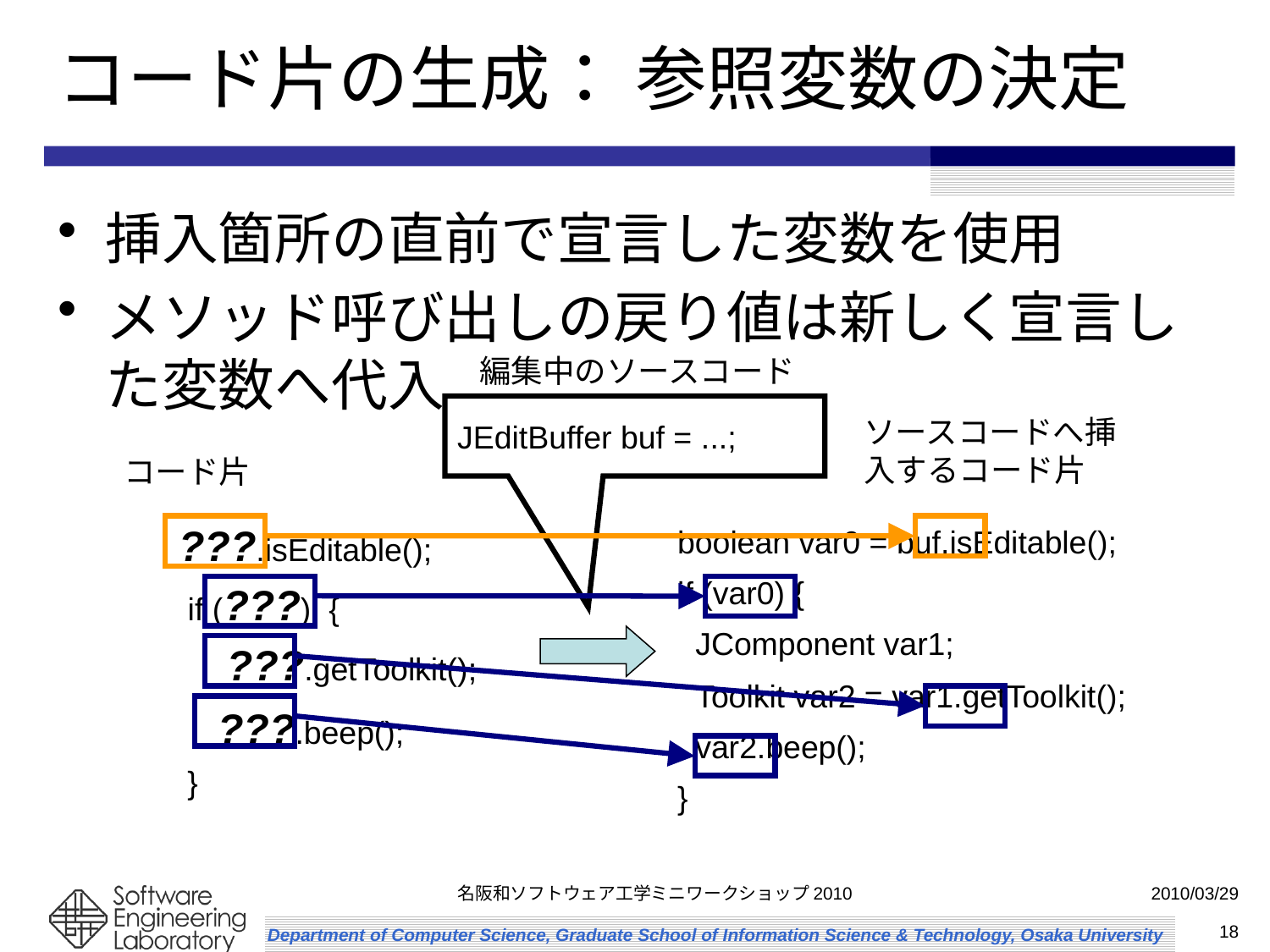

# コード片の生成： 参照変数の決定
挿入箇所の直前で宣言した変数を使用
メソッド呼び出しの戻り値は新しく宣言した変数へ代入
編集中のソースコード
JEditBuffer buf = ...;
ソースコードへ挿入するコード片
コード片
???.isEditable();

boolean var0 = buf.isEditable();
if (var0) {
  JComponent var1;
  Toolkit var2 = var1.getToolkit();
  var2.beep();
}
if (???)  {

???.getToolkit();
???.beep();
}
名阪和ソフトウェア工学ミニワークショップ2010
2010/03/29
18